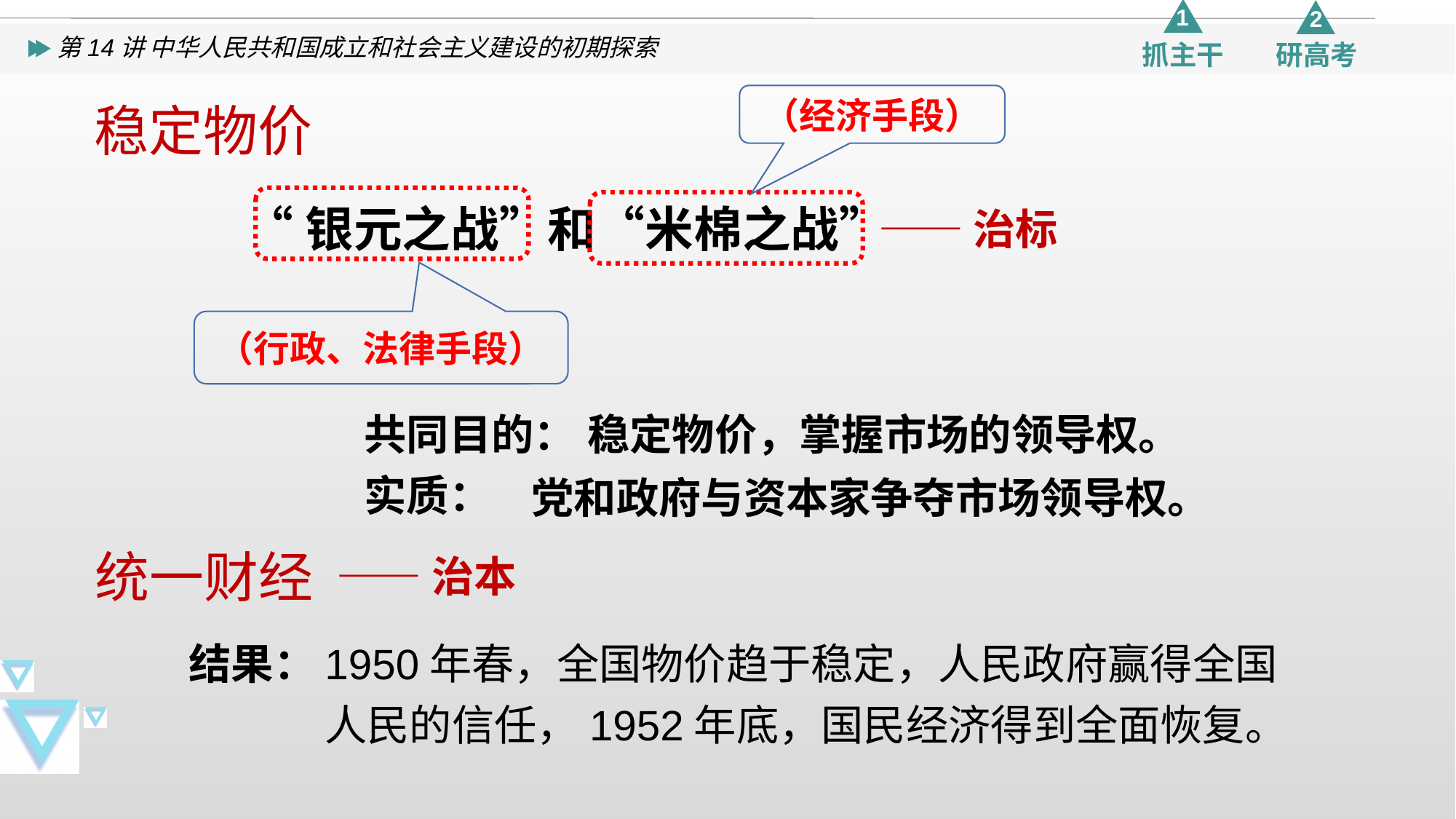

（经济手段）
稳定物价

“银元之战”和“米棉之战”
——治标
（行政、法律手段）
共同目的：
实质：
稳定物价，掌握市场的领导权。
党和政府与资本家争夺市场领导权。
统一财经
——治本
结果：
1950年春，全国物价趋于稳定，人民政府赢得全国人民的信任，1952年底，国民经济得到全面恢复。